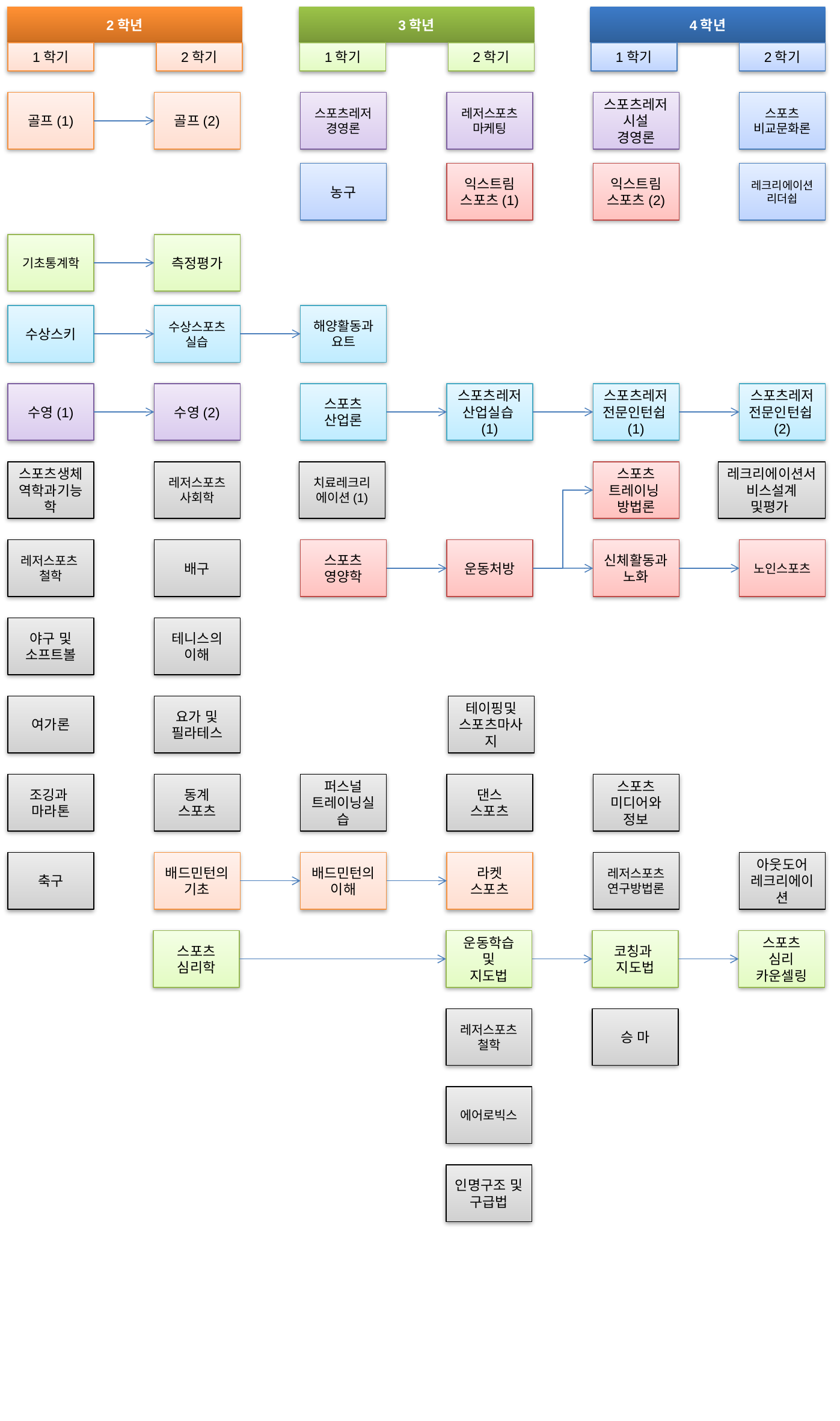

2학년
3학년
4학년
1학기
2학기
1학기
2학기
1학기
2학기
골프(1)
골프(2)
스포츠레저 경영론
레저스포츠 마케팅
스포츠레저시설
경영론
스포츠
비교문화론
농구
익스트림
스포츠(1)
익스트림
스포츠(2)
레크리에이션 리더쉽
기초통계학
측정평가
수상스키
수상스포츠실습
해양활동과 요트
수영(1)
수영(2)
스포츠
산업론
스포츠레저 산업실습(1)
스포츠레저전문인턴쉽(1)
스포츠레저전문인턴쉽(2)
스포츠생체역학과기능학
레저스포츠사회학
치료레크리에이션(1)
스포츠
트레이닝
방법론
레크리에이션서비스설계 및평가
레저스포츠
철학
배구
스포츠
영양학
운동처방
신체활동과 노화
노인스포츠
야구 및
소프트볼
테니스의 이해
여가론
요가 및
필라테스
테이핑및 스포츠마사지
조깅과
마라톤
동계
스포츠
퍼스널
트레이닝실습
댄스
스포츠
스포츠
미디어와 정보
축구
배드민턴의 기초
배드민턴의 이해
라켓
스포츠
레저스포츠연구방법론
아웃도어
레크리에이션
스포츠
심리학
운동학습
및
지도법
코칭과
지도법
스포츠
심리
카운셀링
레저스포츠 철학
승 마
에어로빅스
인명구조 및 구급법